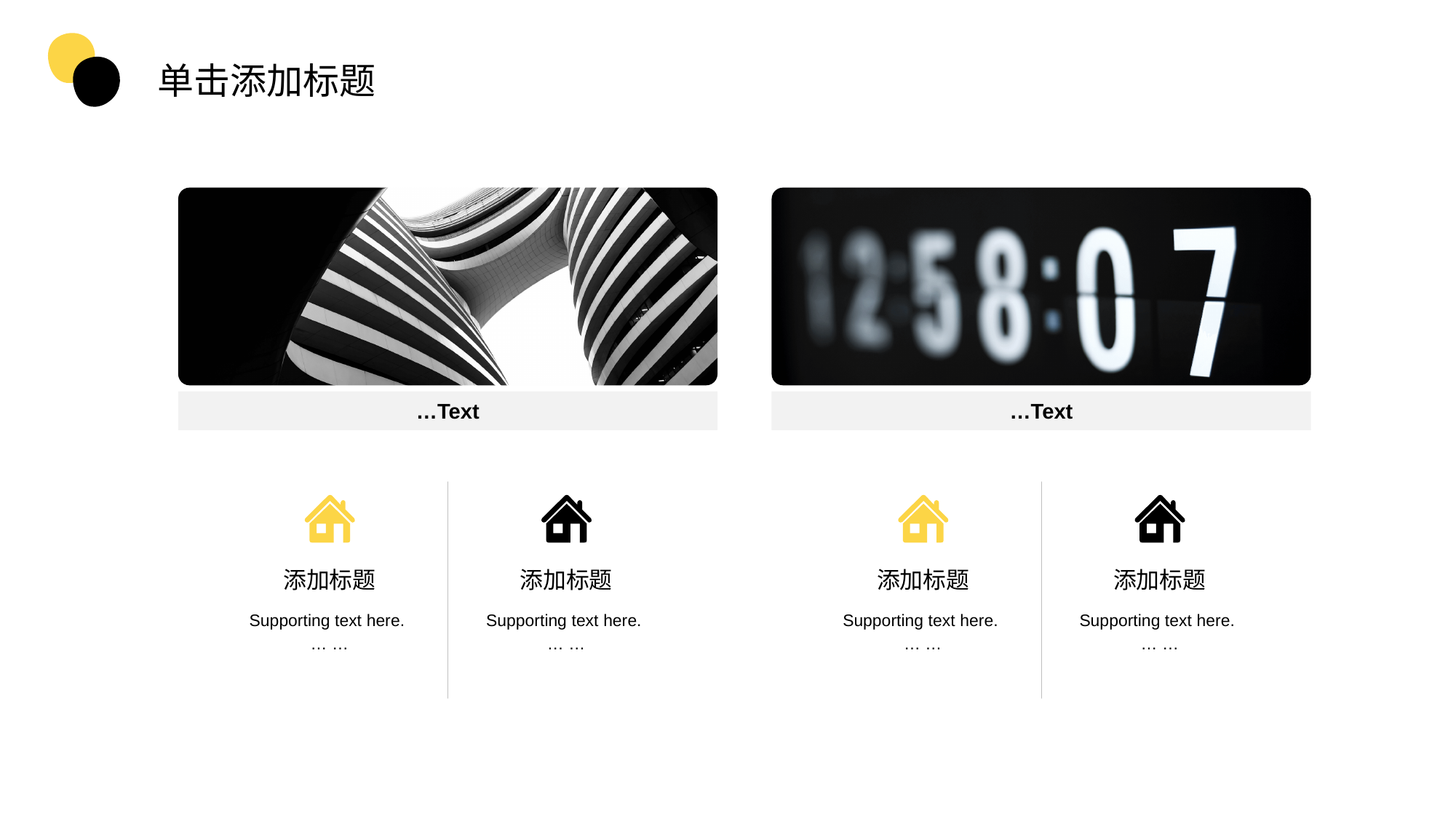

单击添加标题

…Text
…Text

添加标题
Supporting text here.
… …
添加标题
Supporting text here.
… …
添加标题
Supporting text here.
… …
添加标题
Supporting text here.
… …